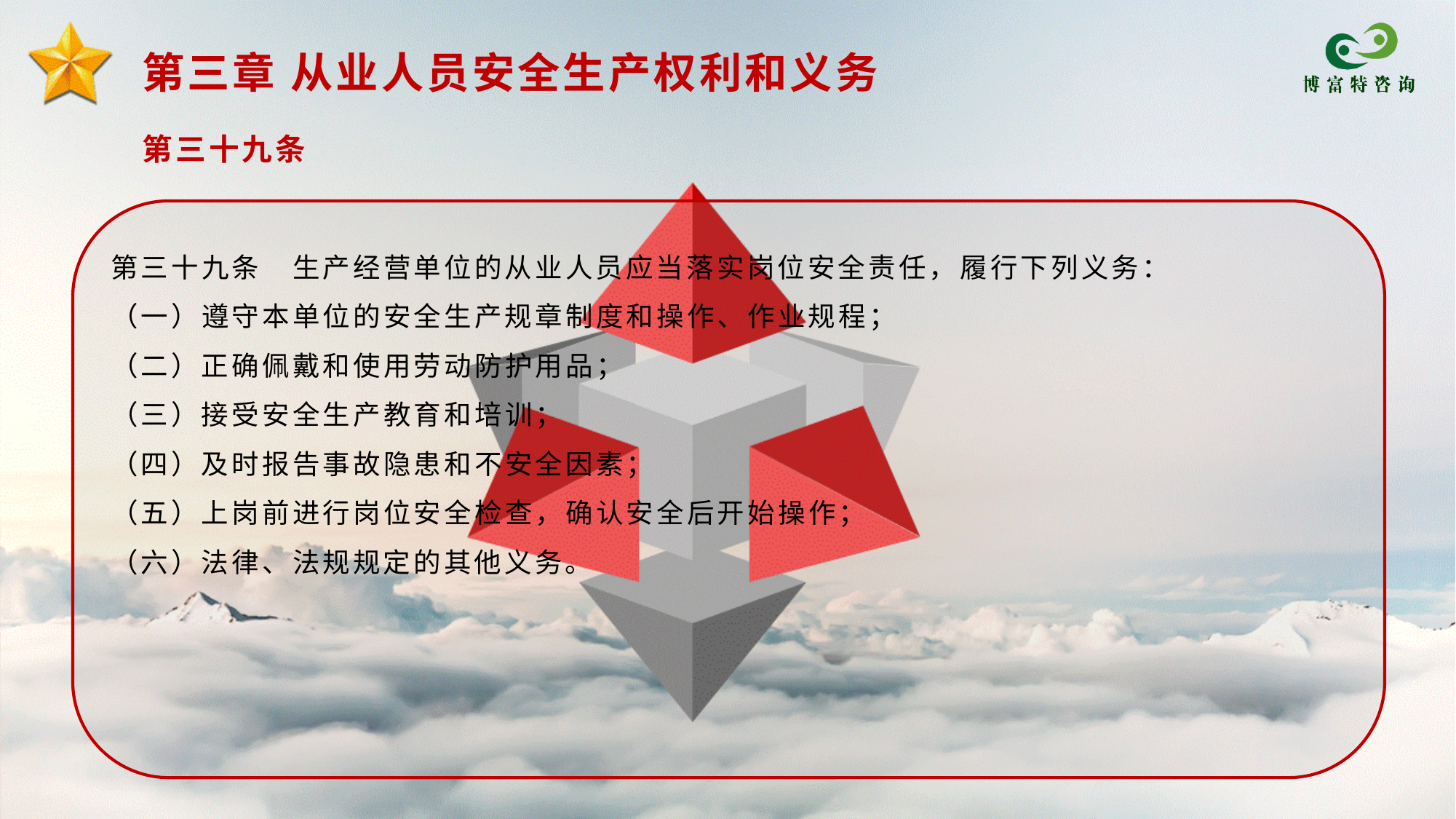

第三章 从业人员安全生产权利和义务
第三十九条
第三十九条　生产经营单位的从业人员应当落实岗位安全责任，履行下列义务：
（一）遵守本单位的安全生产规章制度和操作、作业规程；
（二）正确佩戴和使用劳动防护用品；
（三）接受安全生产教育和培训；
（四）及时报告事故隐患和不安全因素；
（五）上岗前进行岗位安全检查，确认安全后开始操作；
（六）法律、法规规定的其他义务。